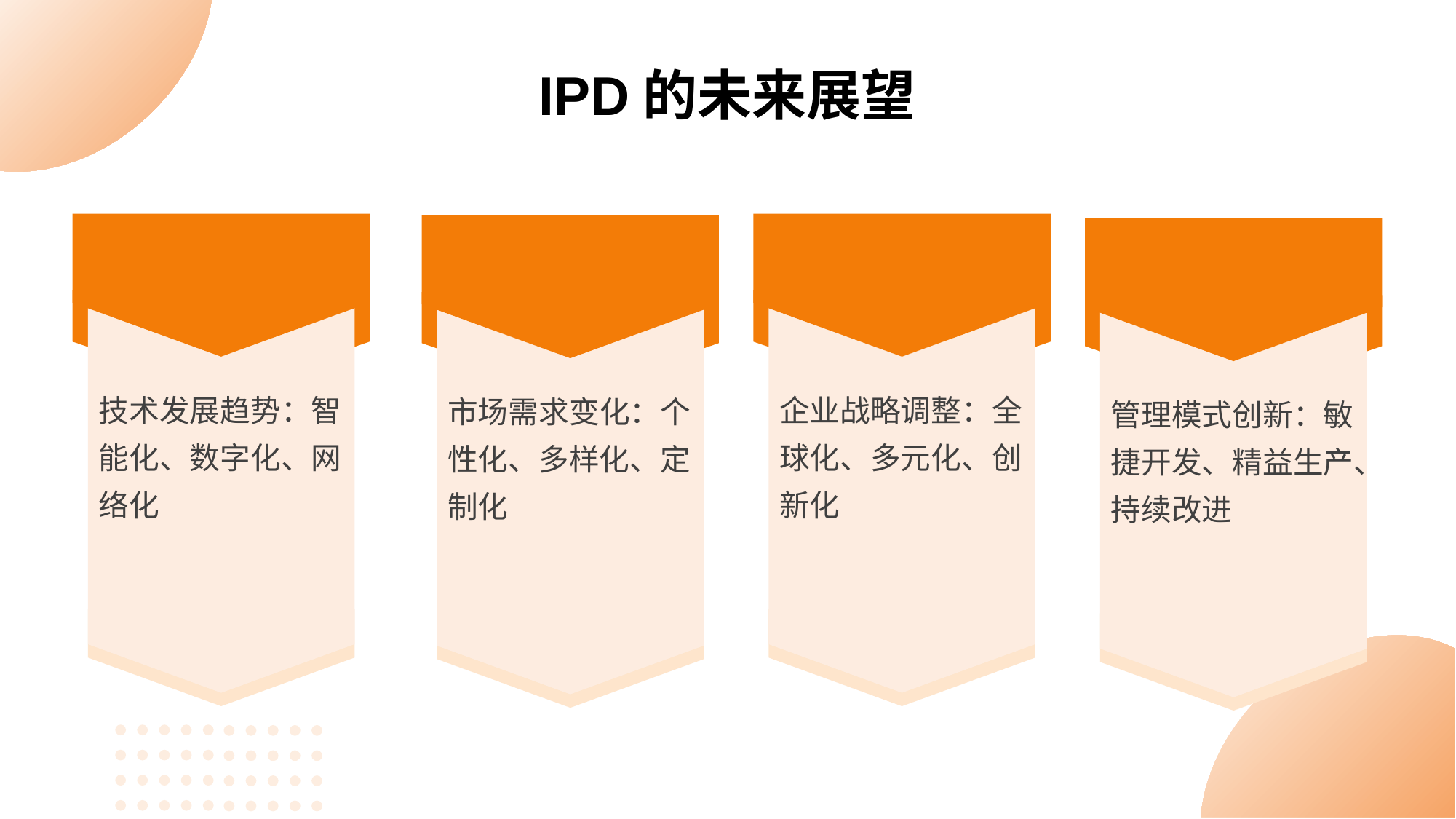

IPD的未来展望

技术发展趋势：智能化、数字化、网络化
企业战略调整：全球化、多元化、创新化
市场需求变化：个性化、多样化、定制化
管理模式创新：敏捷开发、精益生产、持续改进